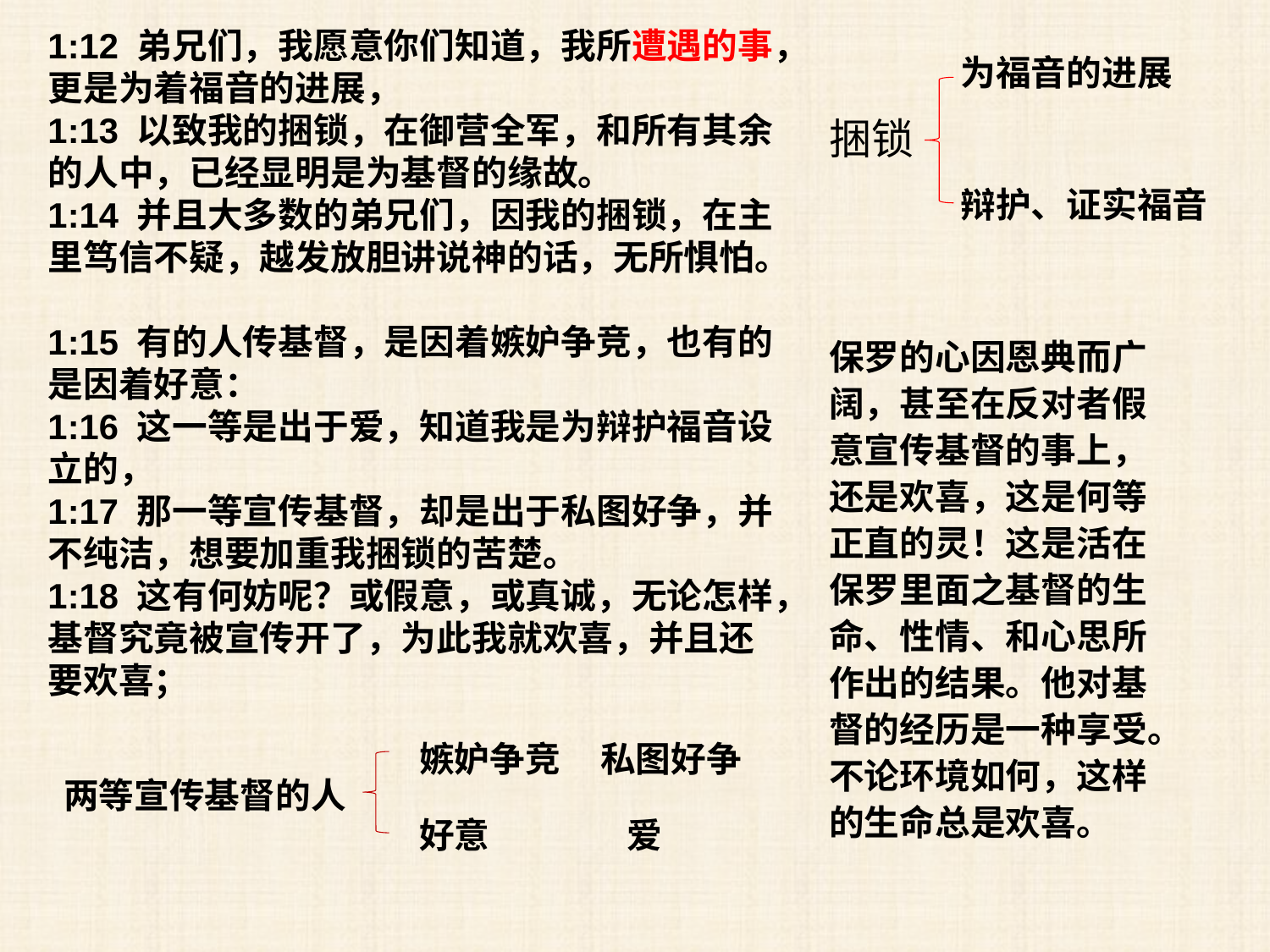

1:12 弟兄们，我愿意你们知道，我所遭遇的事，更是为着福音的进展，
1:13 以致我的捆锁，在御营全军，和所有其余的人中，已经显明是为基督的缘故。
1:14 并且大多数的弟兄们，因我的捆锁，在主里笃信不疑，越发放胆讲说神的话，无所惧怕。
1:15 有的人传基督，是因着嫉妒争竞，也有的是因着好意：
1:16 这一等是出于爱，知道我是为辩护福音设立的，
1:17 那一等宣传基督，却是出于私图好争，并不纯洁，想要加重我捆锁的苦楚。
1:18 这有何妨呢？或假意，或真诚，无论怎样，基督究竟被宣传开了，为此我就欢喜，并且还要欢喜；
为福音的进展

捆锁
辩护、证实福音
保罗的心因恩典而广阔，甚至在反对者假意宣传基督的事上，还是欢喜，这是何等正直的灵！这是活在保罗里面之基督的生命、性情、和心思所作出的结果。他对基督的经历是一种享受。不论环境如何，这样的生命总是欢喜。
嫉妒争竞
私图好争

两等宣传基督的人
好意
爱